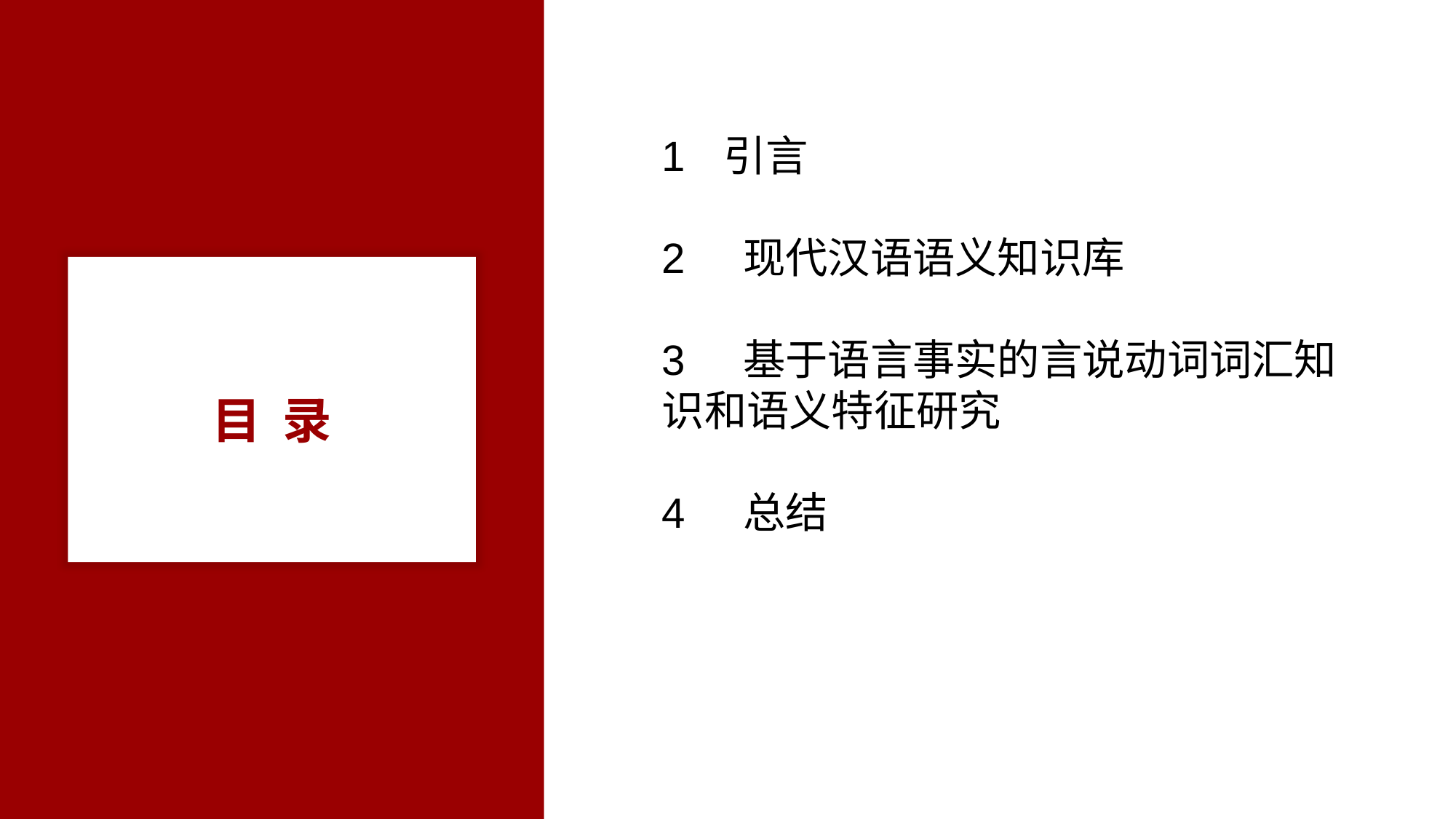

引言

2    现代汉语语义知识库

3    基于语言事实的言说动词词汇知识和语义特征研究

4    总结

目  录